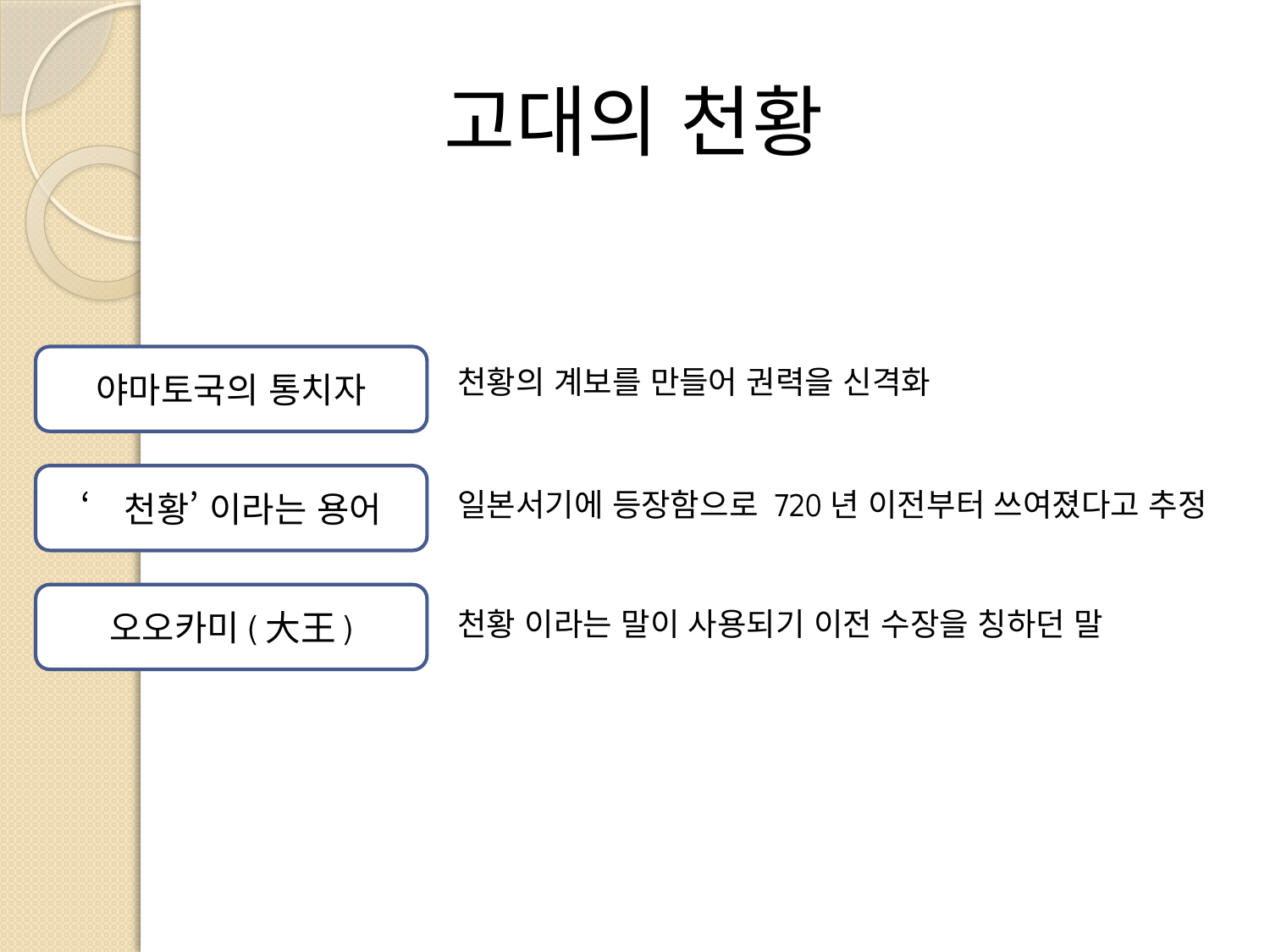

고대의 천황
야마토국의 통치자
천황의 계보를 만들어 권력을 신격화
‘천황’ 이라는 용어
일본서기에 등장함으로 720년 이전부터 쓰여졌다고 추정
오오카미(大王)
천황 이라는 말이 사용되기 이전 수장을 칭하던 말